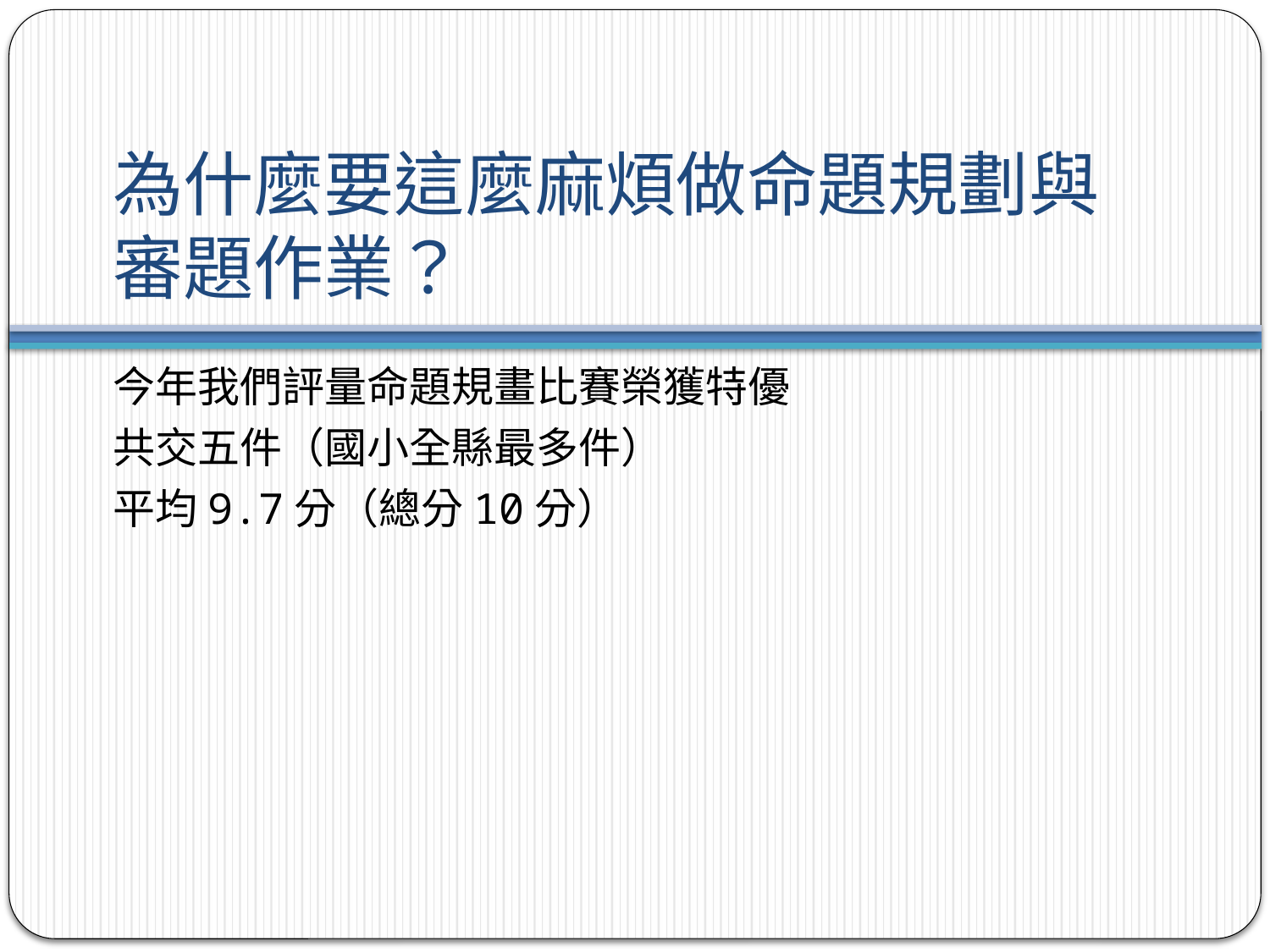

# 為什麼要這麼麻煩做命題規劃與審題作業？
今年我們評量命題規畫比賽榮獲特優
共交五件（國小全縣最多件）
平均9.7分（總分10分）